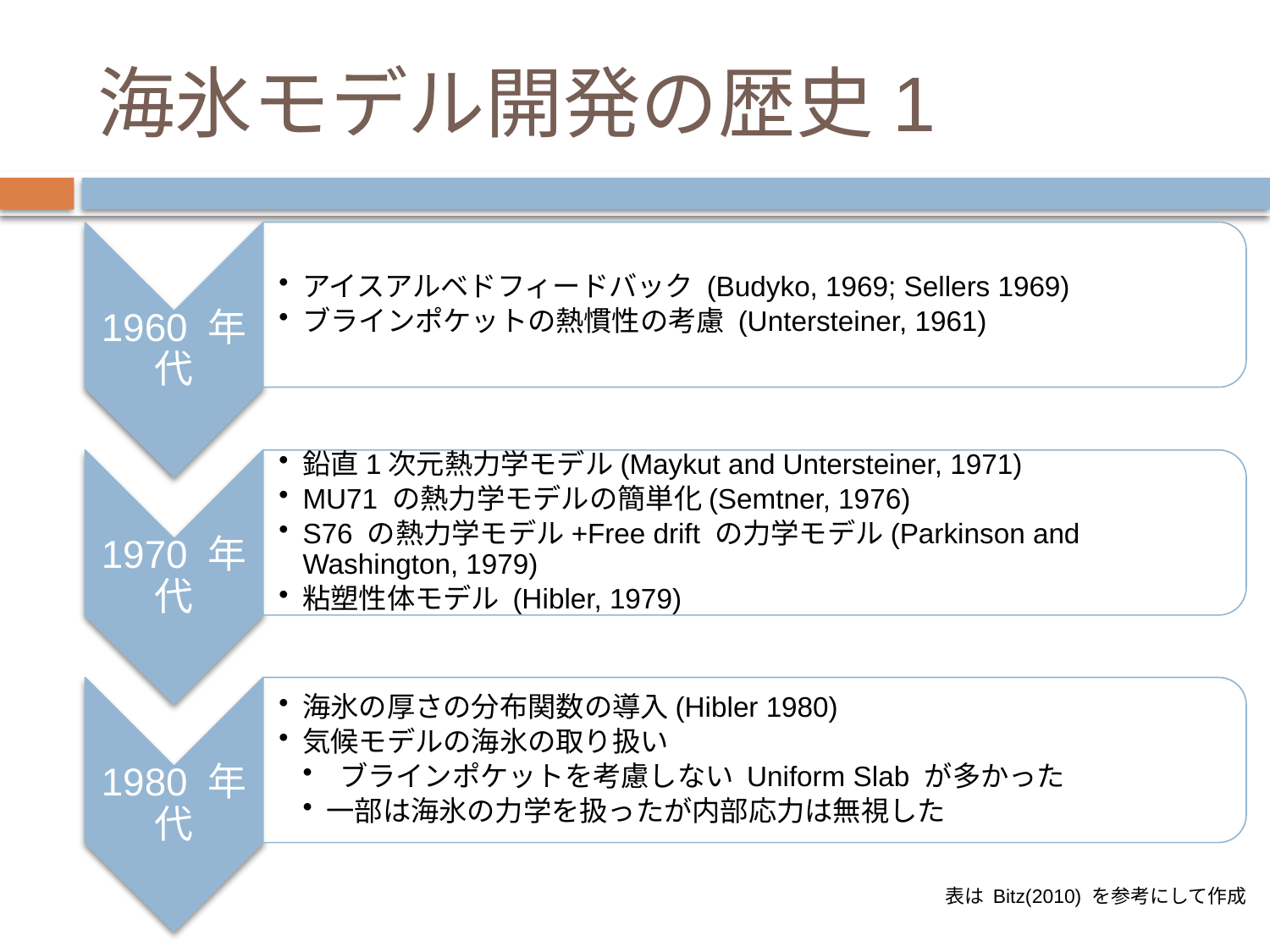

# 海氷モデル開発の歴史1
1960 年代
アイスアルベドフィードバック (Budyko, 1969; Sellers 1969)
ブラインポケットの熱慣性の考慮 (Untersteiner, 1961)
1970 年代
鉛直1次元熱力学モデル(Maykut and Untersteiner, 1971)
MU71 の熱力学モデルの簡単化(Semtner, 1976)
S76 の熱力学モデル+Free drift の力学モデル(Parkinson and Washington, 1979)
粘塑性体モデル (Hibler, 1979)
1980 年代
海氷の厚さの分布関数の導入(Hibler 1980)
気候モデルの海氷の取り扱い
 ブラインポケットを考慮しない Uniform Slab が多かった
一部は海氷の力学を扱ったが内部応力は無視した
表は Bitz(2010) を参考にして作成